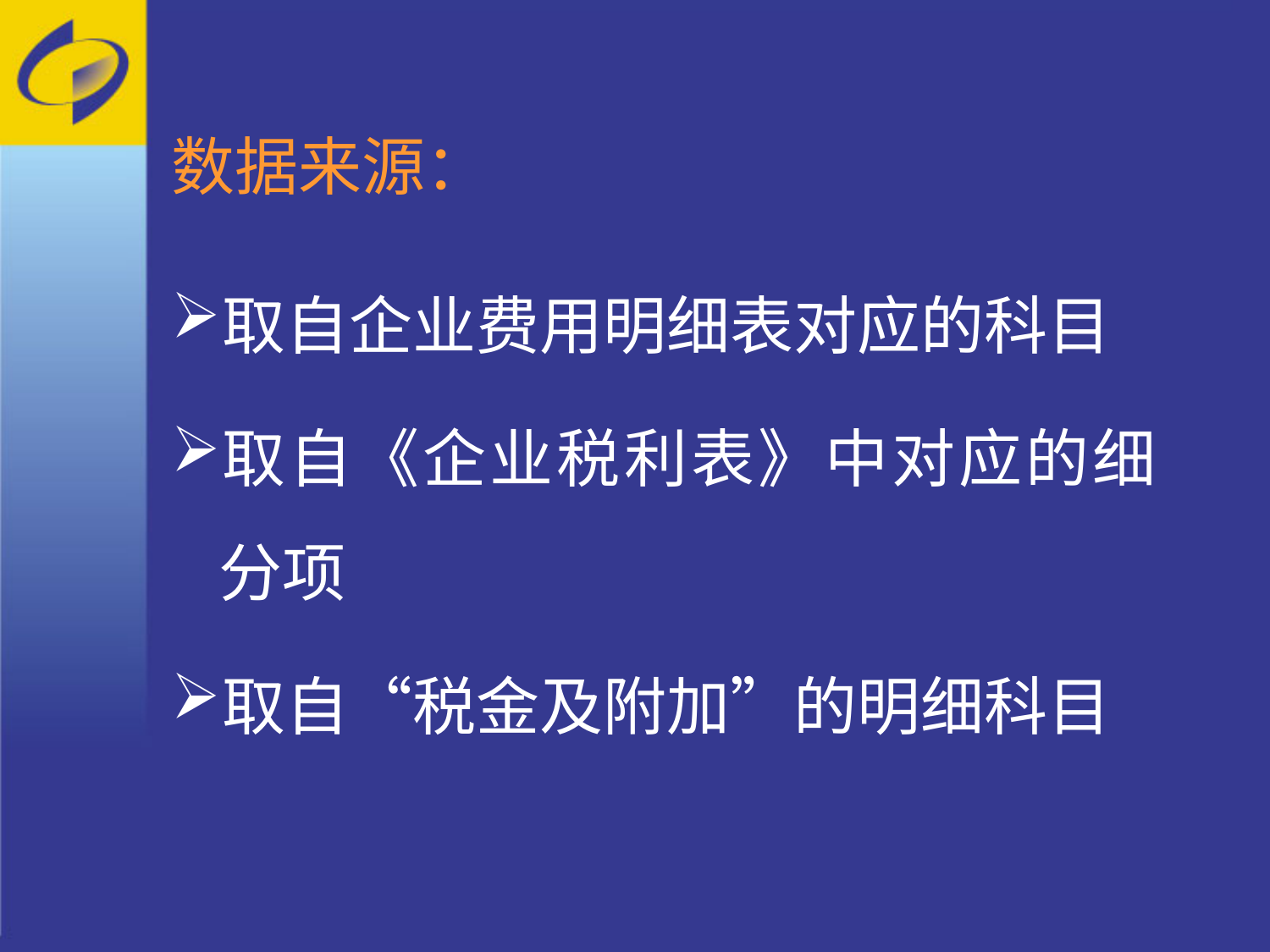

数据来源：

取自企业费用明细表对应的科目
取自《企业税利表》中对应的细分项
取自“税金及附加”的明细科目